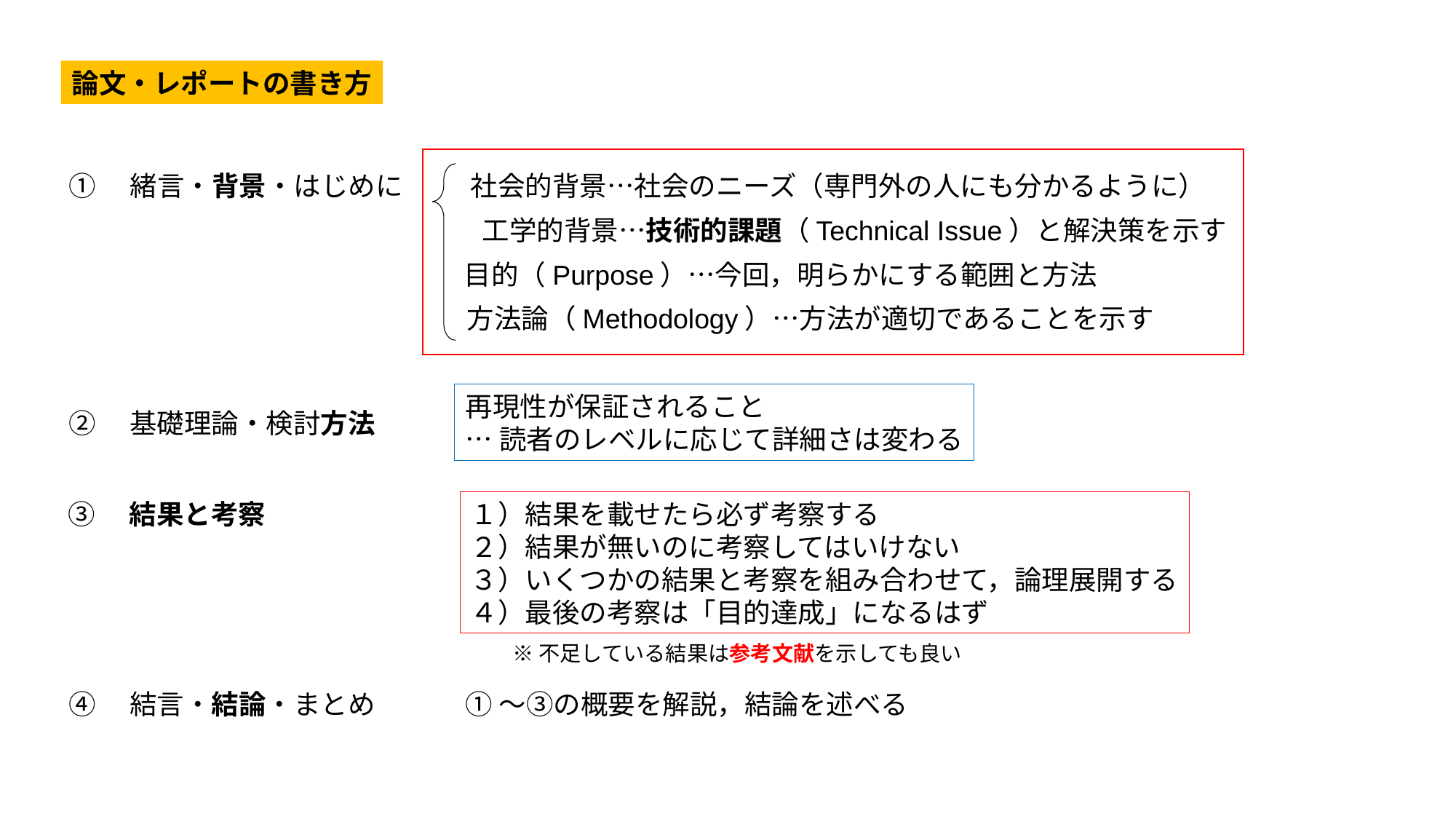

論文・レポートの書き方

①　緒言・背景・はじめに
社会的背景…社会のニーズ（専門外の人にも分かるように）
工学的背景…技術的課題（Technical Issue）と解決策を示す
目的（Purpose）…今回，明らかにする範囲と方法
方法論（Methodology）…方法が適切であることを示す
再現性が保証されること
…読者のレベルに応じて詳細さは変わる
②　基礎理論・検討方法
③　結果と考察
１）結果を載せたら必ず考察する
２）結果が無いのに考察してはいけない
３）いくつかの結果と考察を組み合わせて，論理展開する
４）最後の考察は「目的達成」になるはず
※不足している結果は参考文献を示しても良い
④　結言・結論・まとめ
①～③の概要を解説，結論を述べる